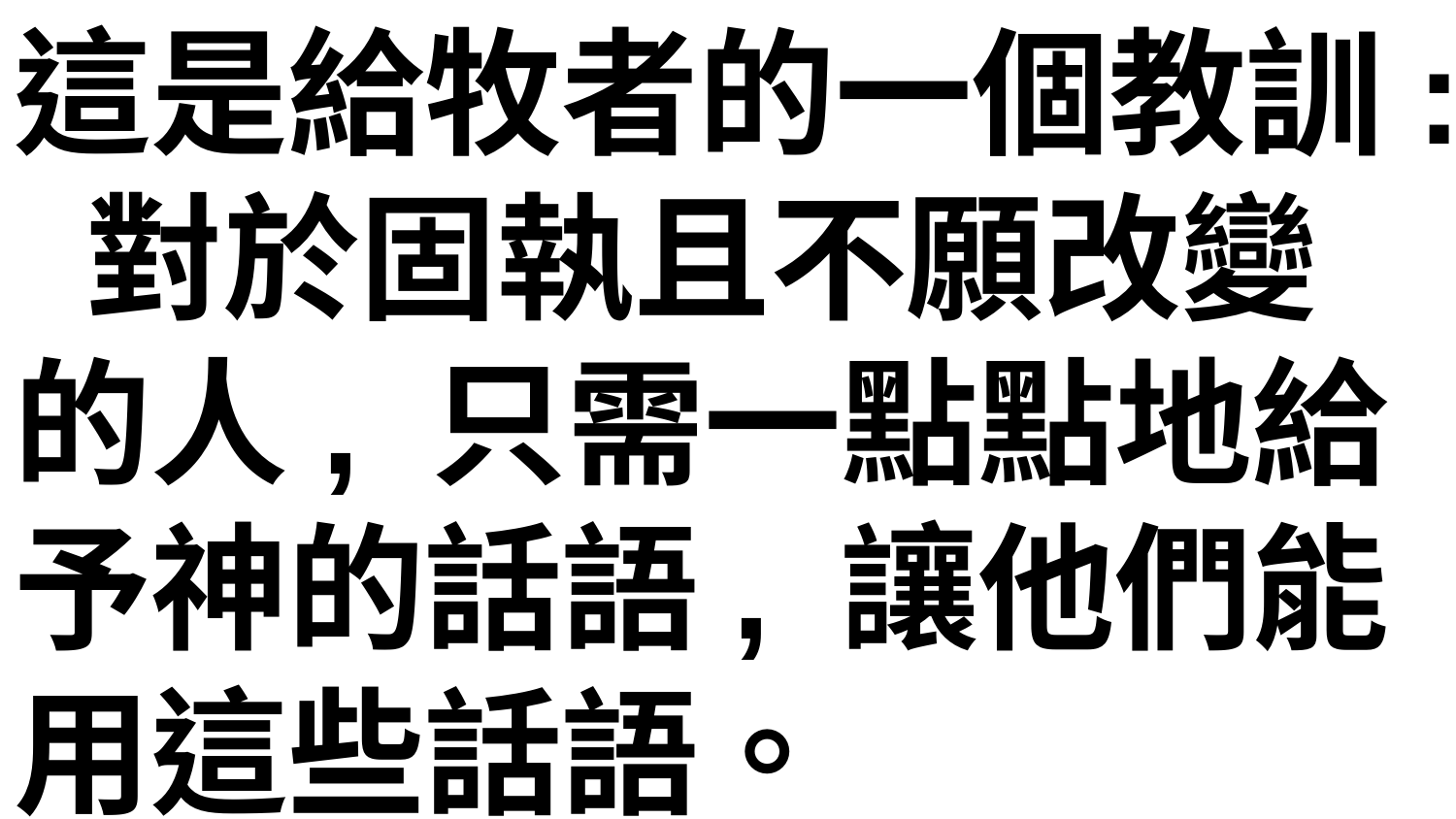

這是給牧者的一個教訓: 對於固執且不願改變的人, 只需一點點地給予神的話語, 讓他們能用這些話語。